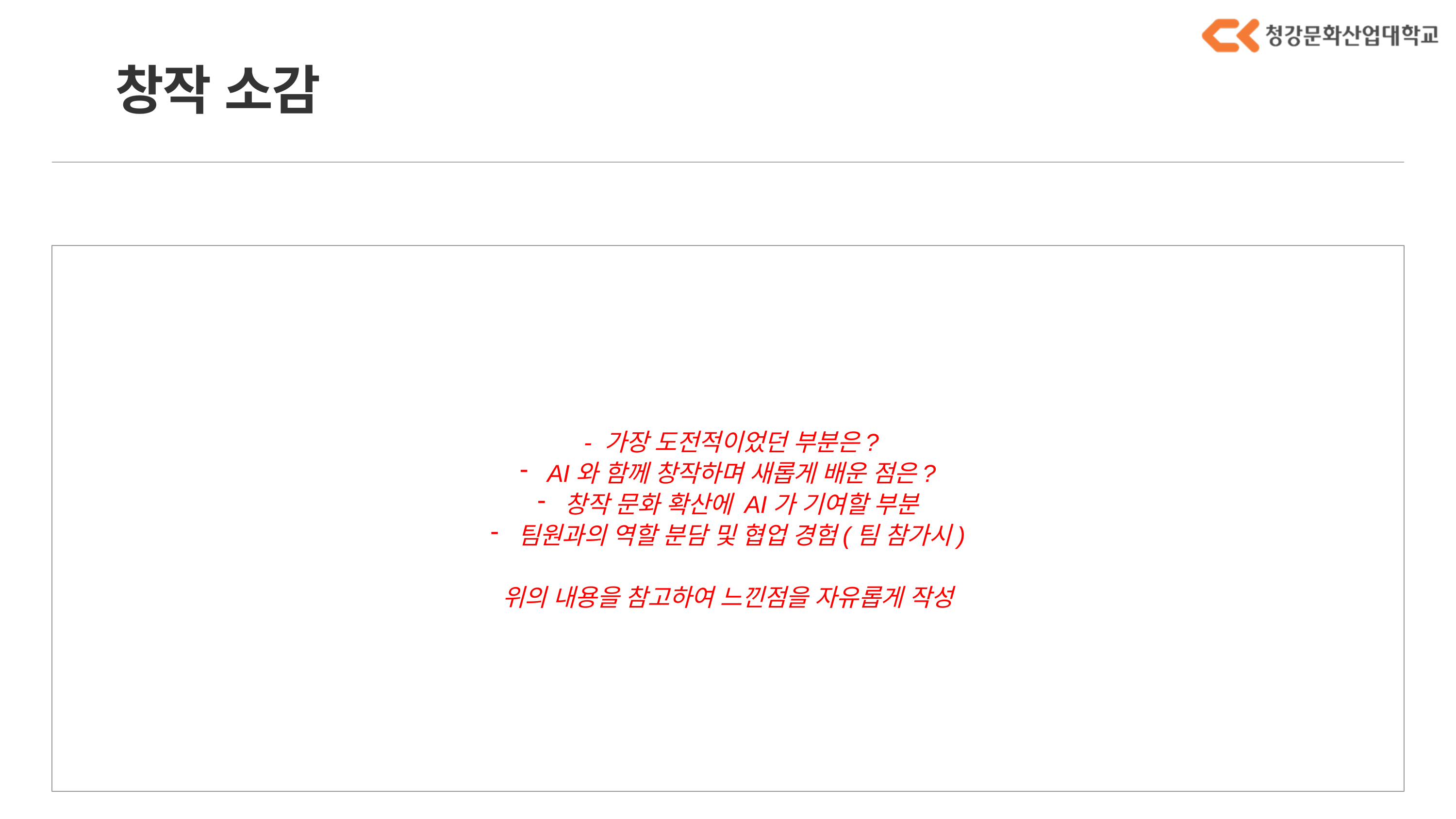

창작 소감

 - 가장 도전적이었던 부분은?
AI와 함께 창작하며 새롭게 배운 점은?
창작 문화 확산에 AI가 기여할 부분
팀원과의 역할 분담 및 협업 경험(팀 참가시)

위의 내용을 참고하여 느낀점을 자유롭게 작성